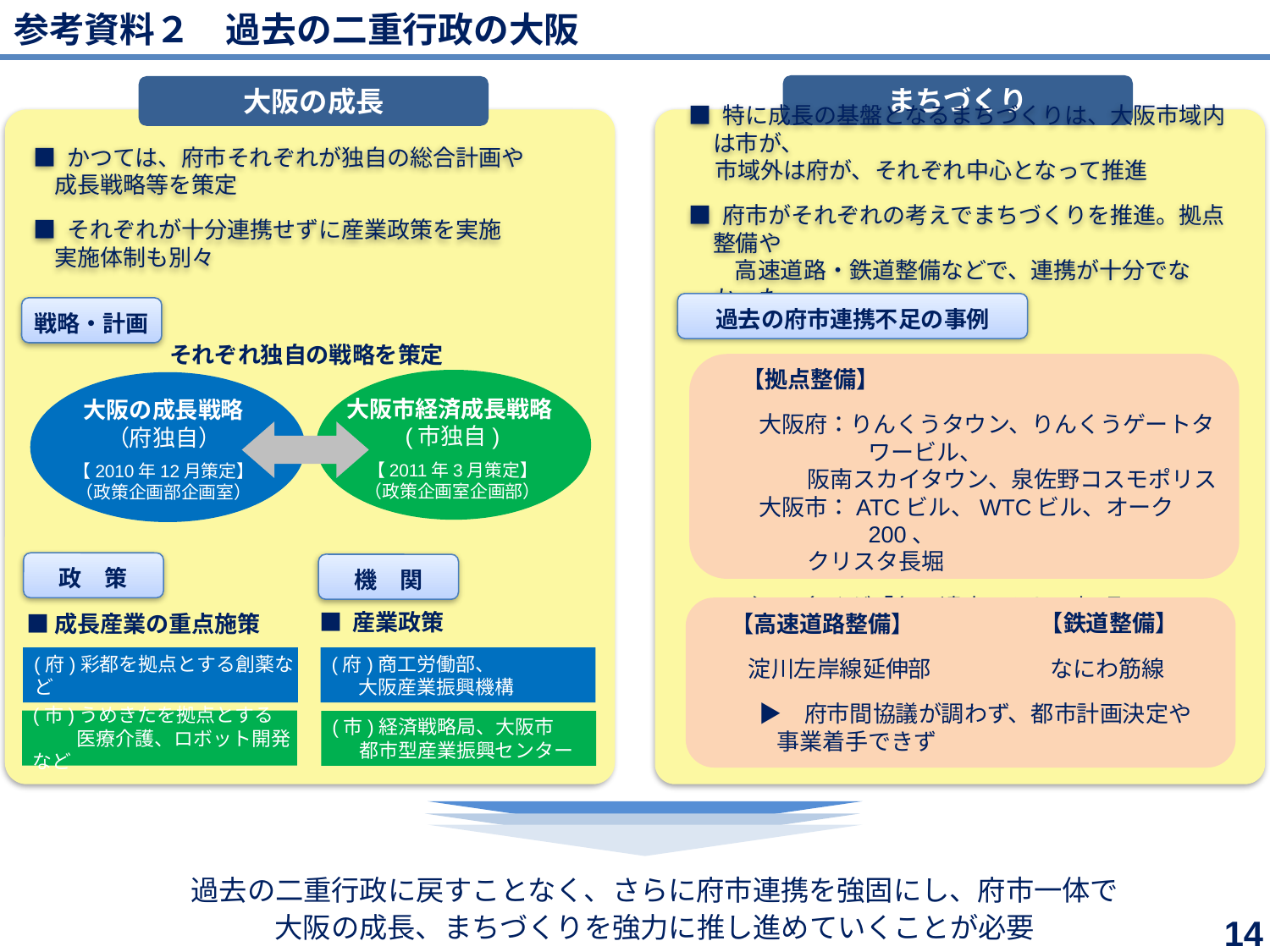

参考資料２　過去の二重行政の大阪
まちづくり
大阪の成長

■ 特に成長の基盤となるまちづくりは、大阪市域内は市が、
    市域外は府が、それぞれ中心となって推進

■ 府市がそれぞれの考えでまちづくりを推進。拠点整備や
　　高速道路・鉄道整備などで、連携が十分でなかった
■ かつては、府市それぞれが独自の総合計画や
   成長戦略等を策定

■ それぞれが十分連携せずに産業政策を実施
   実施体制も別々
過去の府市連携不足の事例
戦略・計画
それぞれ独自の戦略を策定

 【拠点整備】

　 大阪府：りんくうタウン、りんくうゲートタワービル、
              阪南スカイタウン、泉佐野コスモポリス
　 大阪市：ATCビル、WTCビル、オーク200、
              クリスタ長堀

    ▶　多くが「負の遺産」として処理

大阪市経済成長戦略
(市独自)
【2011年3月策定】
（政策企画室企画部）

大阪の成長戦略
（府独自）
【2010年12月策定】
（政策企画部企画室）

政　策
機　関

■ 産業政策
(府)商工労働部、
     大阪産業振興機構
(市)経済戦略局、大阪市
     都市型産業振興センター
 【鉄道整備】

   なにわ筋線
 【高速道路整備】

　 淀川左岸線延伸部

　   ▶　府市間協議が調わず、都市計画決定や
          事業着手できず
■成長産業の重点施策
(府)彩都を拠点とする創薬など
(市)うめきたを拠点とする
　　 医療介護、ロボット開発など

過去の二重行政に戻すことなく、さらに府市連携を強固にし、府市一体で
大阪の成長、まちづくりを強力に推し進めていくことが必要
14